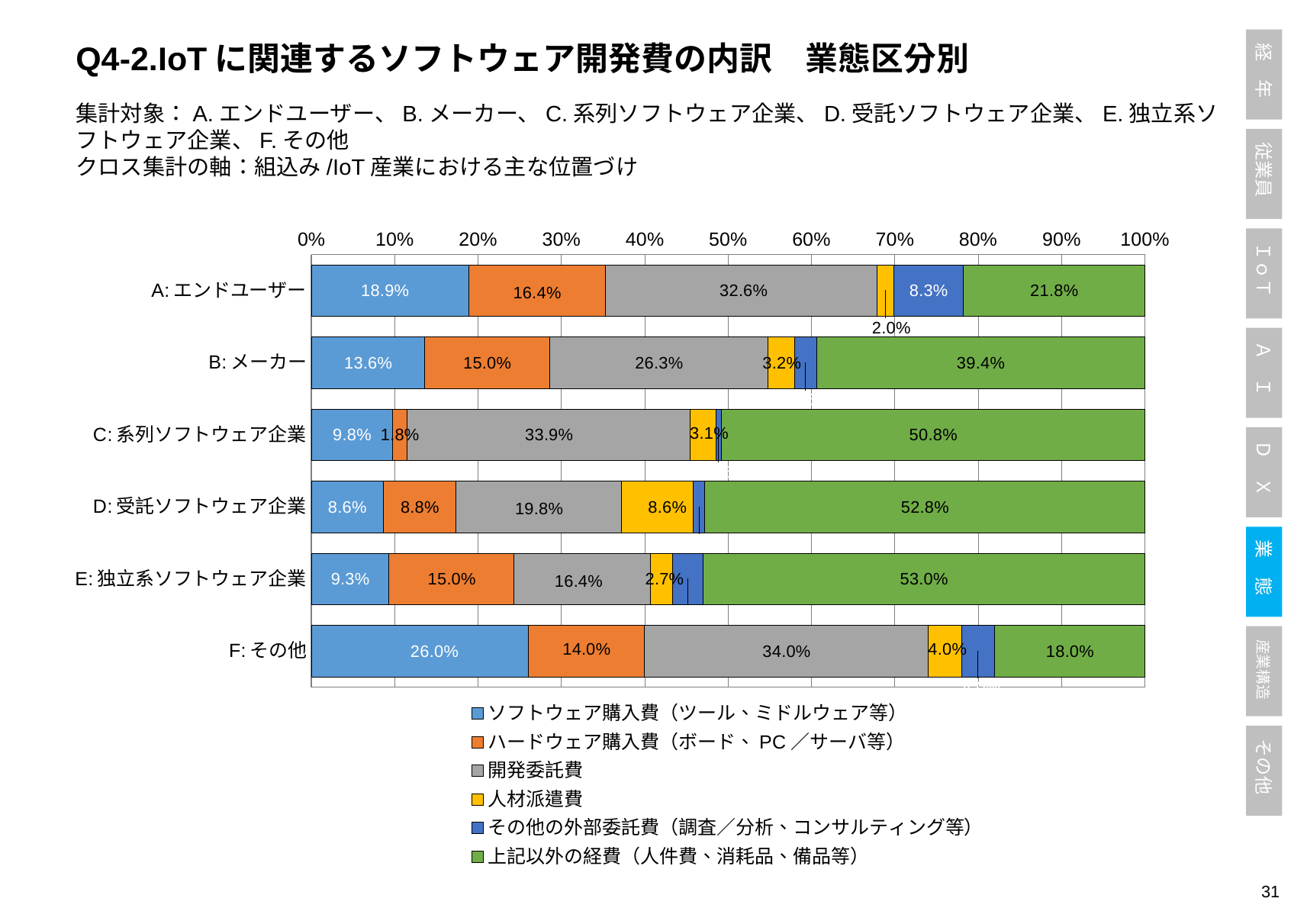

Q4-2.IoTに関連するソフトウェア開発費の内訳　業態区分別
集計対象：A.エンドユーザー、B.メーカー、C.系列ソフトウェア企業、D.受託ソフトウェア企業、E.独立系ソフトウェア企業、F.その他
クロス集計の軸：組込み/IoT産業における主な位置づけ

### Chart

| Category | ソフトウェア購入費（ツール、ミドルウェア等） | ハードウェア購入費（ボード、PC／サーバ等） | 開発委託費 | 人材派遣費 | その他の外部委託費（調査／分析、コンサルティング等） | 上記以外の経費（人件費、消耗品、備品等） |
|---|---|---|---|---|---|---|
| A:エンドユーザー | 0.18888888888888888 | 0.16359259259259257 | 0.32592592592592595 | 0.020370370370370372 | 0.08333333333333334 | 0.21788888888888888 |
| B:メーカー | 0.13592920353982302 | 0.1497345132743363 | 0.26256637168141594 | 0.032035398230088497 | 0.02584070796460177 | 0.39389380530973456 |
| C:系列ソフトウェア企業 | 0.0975 | 0.0175 | 0.339375 | 0.03125 | 0.00625 | 0.508125 |
| D:受託ソフトウェア企業 | 0.08617605633802816 | 0.0877112676056338 | 0.19821126760563385 | 0.08606338028169012 | 0.01397887323943662 | 0.5278591549295775 |
| E:独立系ソフトウェア企業 | 0.09317460317460319 | 0.15031746031746032 | 0.1638095238095238 | 0.026666666666666665 | 0.03571428571428572 | 0.5303174603174603 |
| F:その他 | 0.26 | 0.14 | 0.34 | 0.04 | 0.04 | 0.18 |
31